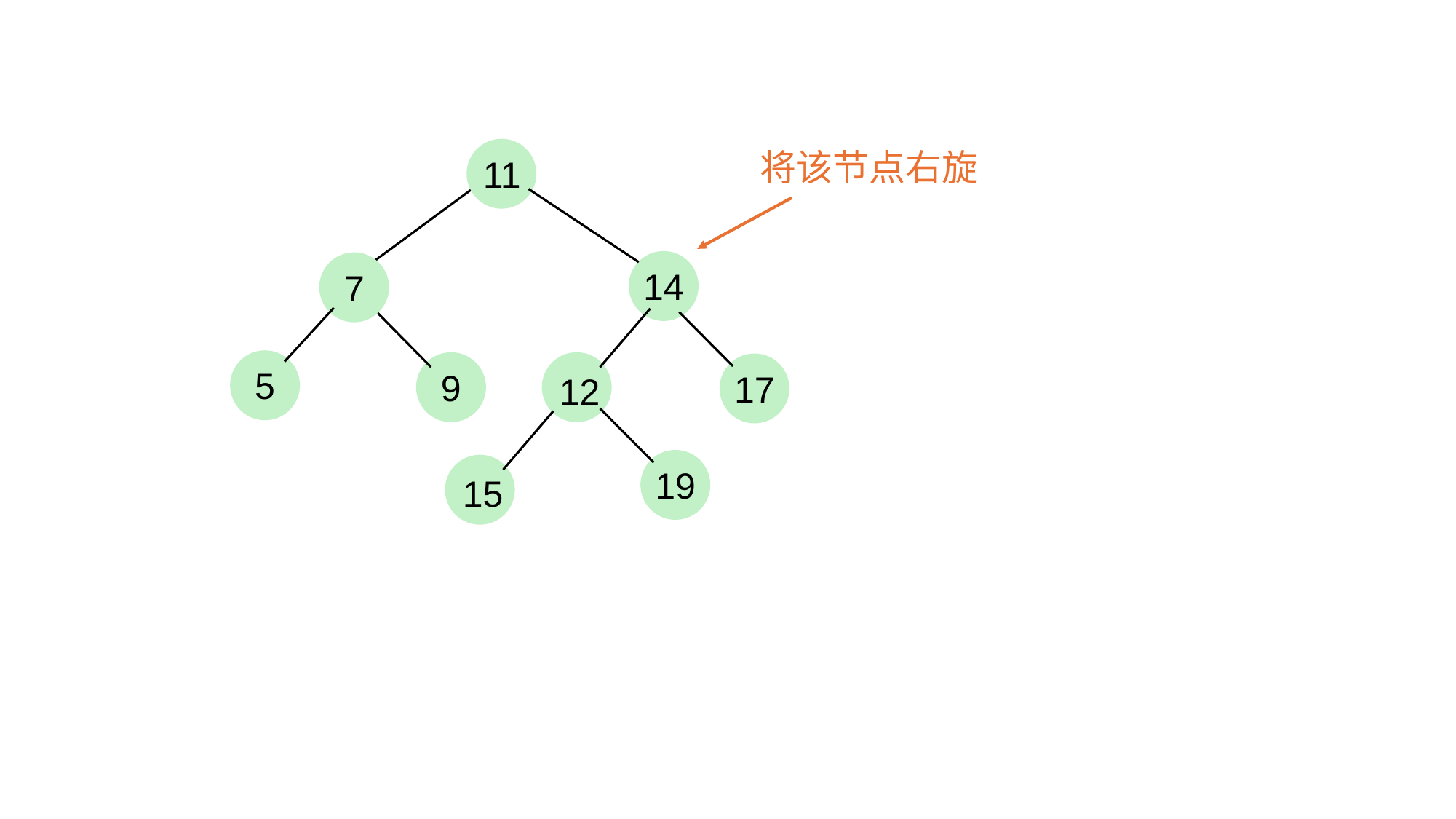

将该节点右旋

11

14
7

5
9
17
12

19
15